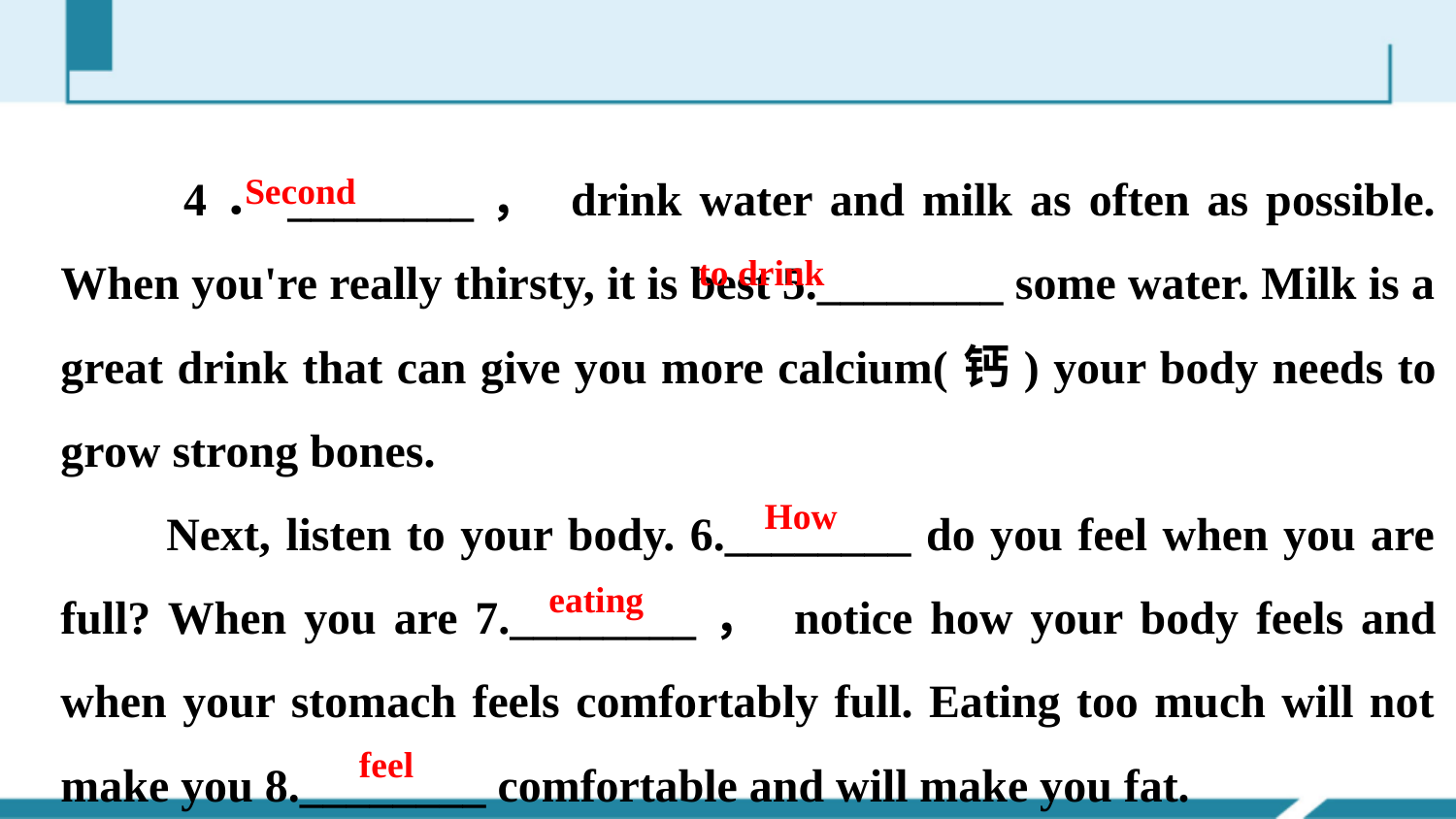

4．________， drink water and milk as often as possible. When you're really thirsty, it is best 5.________ some water. Milk is a great drink that can give you more calcium(钙) your body needs to grow strong bones.
       Next, listen to your body. 6.________ do you feel when you are full? When you are 7.________， notice how your body feels and when your stomach feels comfortably full. Eating too much will not make you 8.________ comfortable and will make you fat.
Second
to drink
How
eating
feel